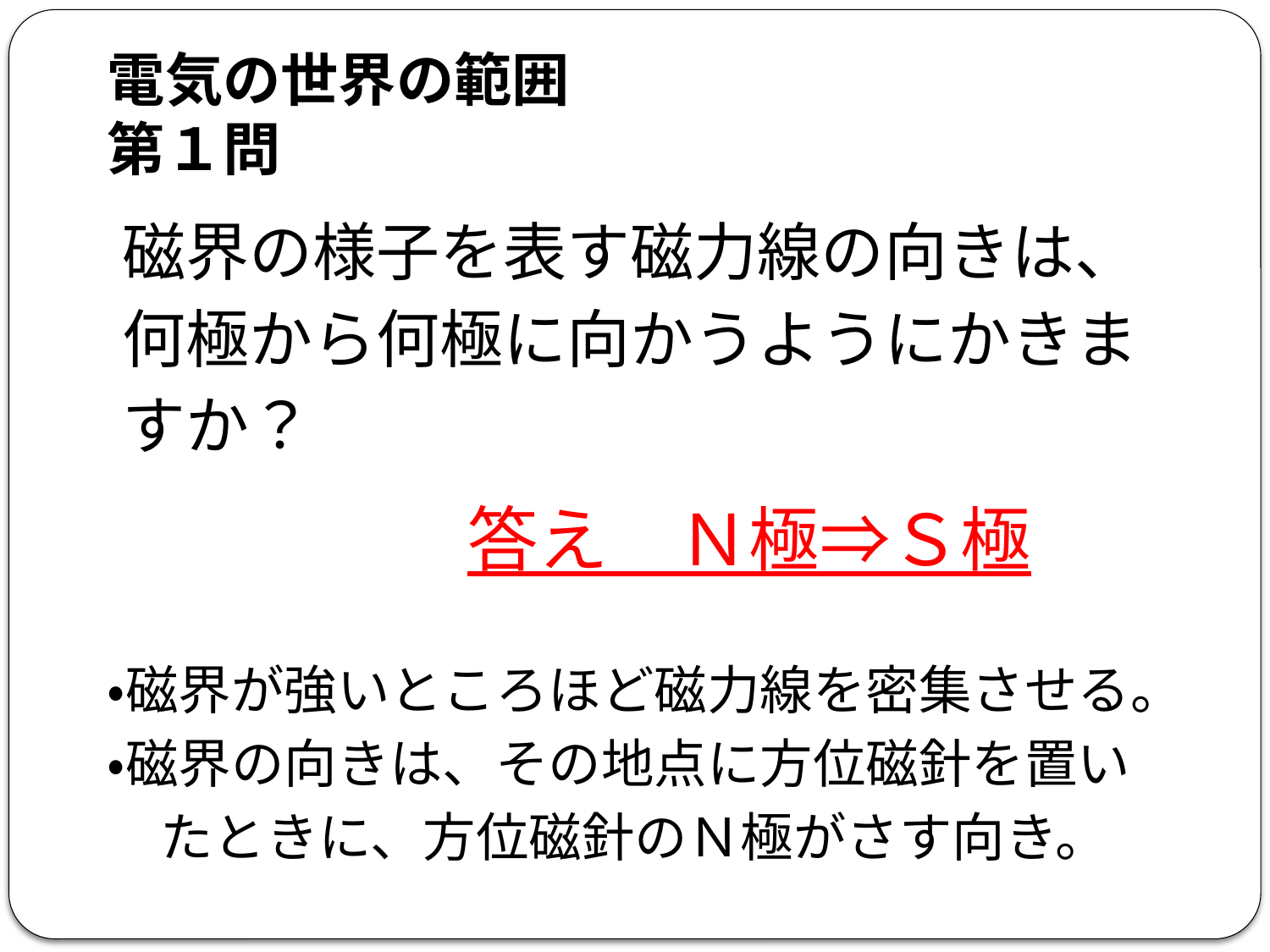

# 電気の世界の範囲 第１問
磁界の様子を表す磁力線の向きは、
何極から何極に向かうようにかきま
すか？

答え　Ｎ極⇒Ｓ極
・磁界が強いところほど磁力線を密集させる。
・磁界の向きは、その地点に方位磁針を置い
　たときに、方位磁針のＮ極がさす向き。